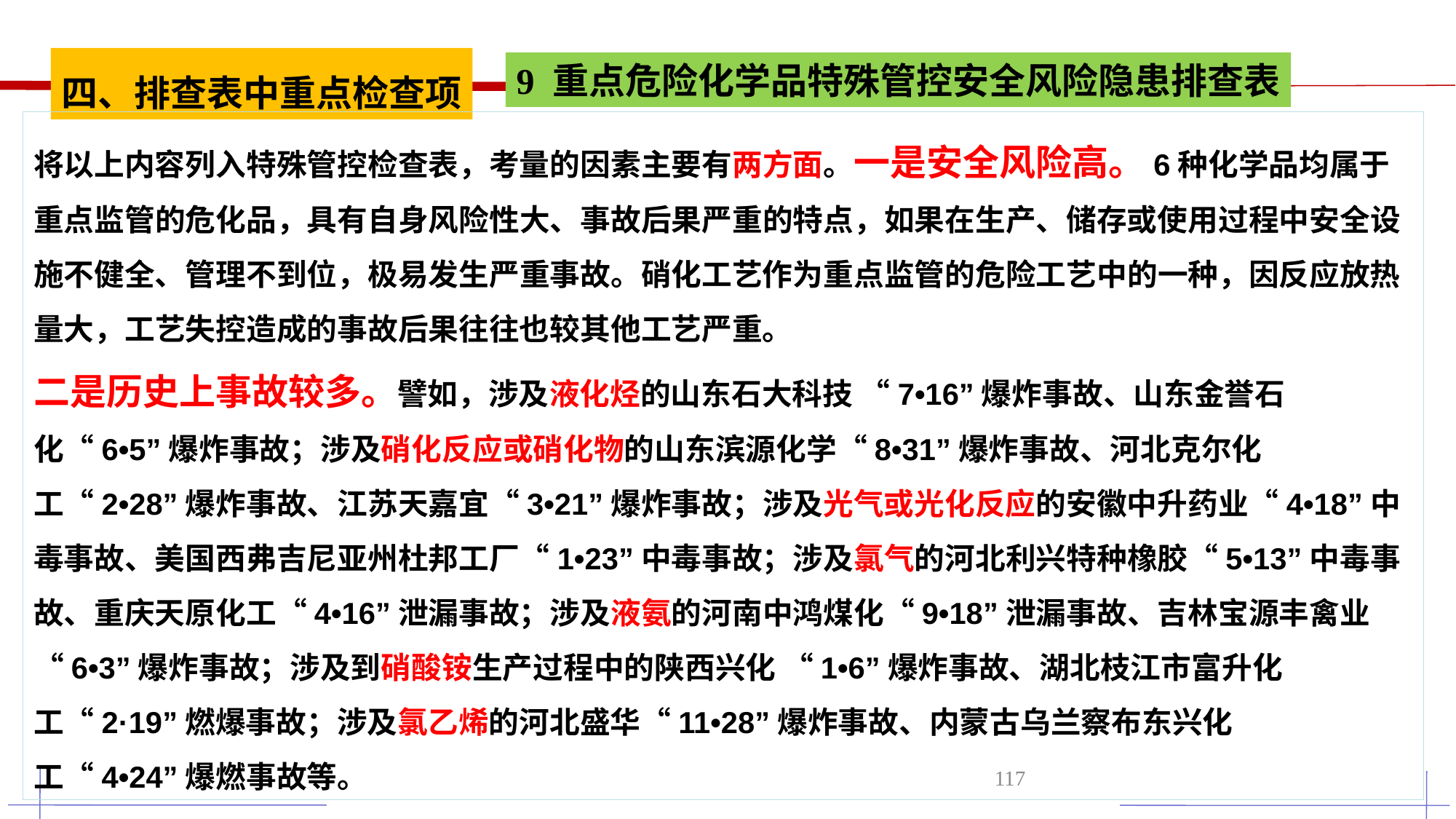

四、排查表中重点检查项
9 重点危险化学品特殊管控安全风险隐患排查表
将以上内容列入特殊管控检查表，考量的因素主要有两方面。一是安全风险高。6种化学品均属于重点监管的危化品，具有自身风险性大、事故后果严重的特点，如果在生产、储存或使用过程中安全设施不健全、管理不到位，极易发生严重事故。硝化工艺作为重点监管的危险工艺中的一种，因反应放热量大，工艺失控造成的事故后果往往也较其他工艺严重。
二是历史上事故较多。譬如，涉及液化烃的山东石大科技 “7•16”爆炸事故、山东金誉石化“6•5”爆炸事故；涉及硝化反应或硝化物的山东滨源化学“8•31”爆炸事故、河北克尔化工“2•28”爆炸事故、江苏天嘉宜“3•21”爆炸事故；涉及光气或光化反应的安徽中升药业“4•18”中毒事故、美国西弗吉尼亚州杜邦工厂“1•23”中毒事故；涉及氯气的河北利兴特种橡胶“5•13”中毒事故、重庆天原化工“4•16”泄漏事故；涉及液氨的河南中鸿煤化“9•18”泄漏事故、吉林宝源丰禽业“6•3”爆炸事故；涉及到硝酸铵生产过程中的陕西兴化 “1•6”爆炸事故、湖北枝江市富升化工“2·19”燃爆事故；涉及氯乙烯的河北盛华“11•28”爆炸事故、内蒙古乌兰察布东兴化工“4•24”爆燃事故等。
117